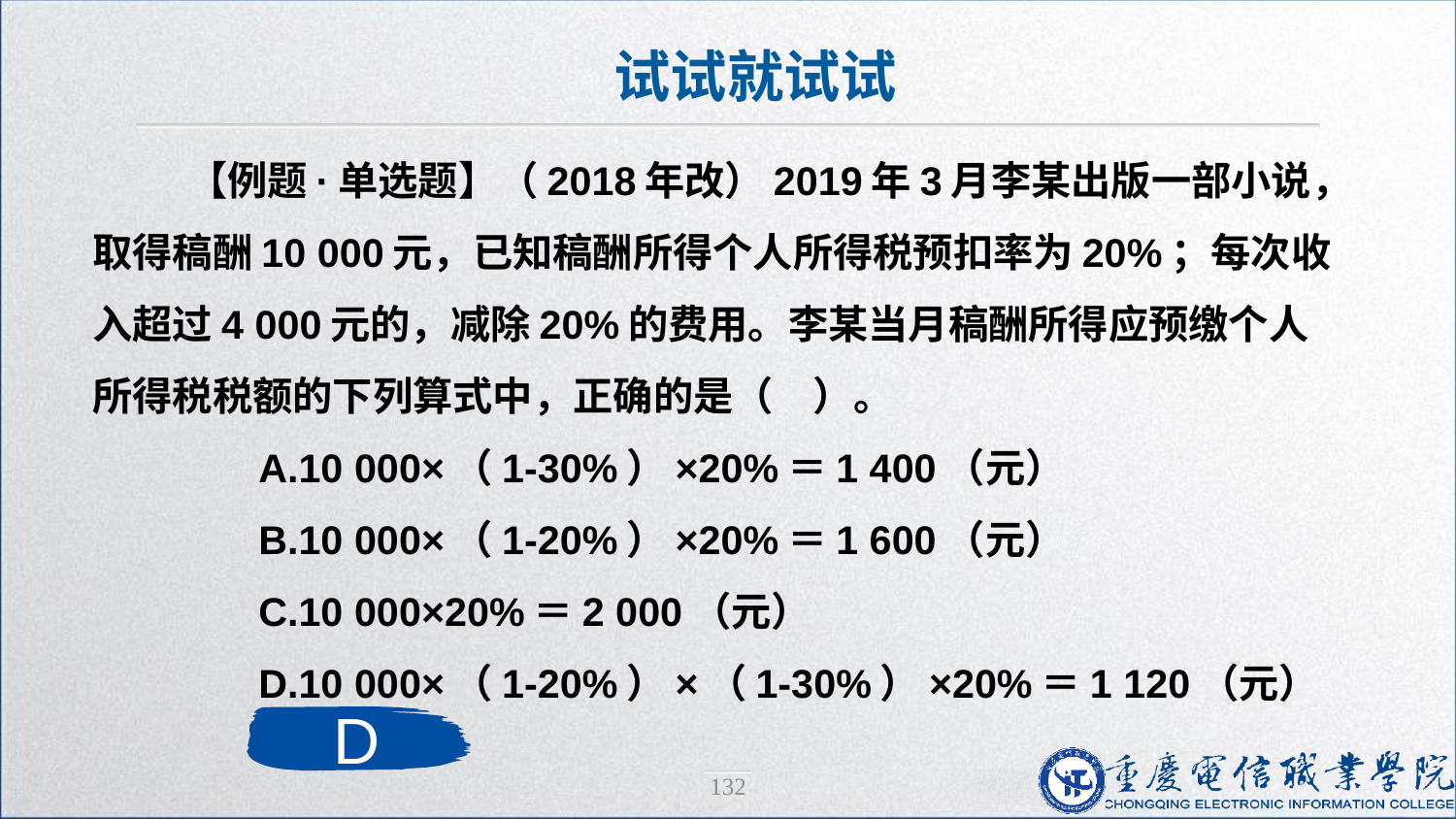

试试就试试
 【例题·单选题】（2018年改）2019年3月李某出版一部小说，取得稿酬10 000元，已知稿酬所得个人所得税预扣率为20%；每次收入超过4 000元的，减除20%的费用。李某当月稿酬所得应预缴个人所得税税额的下列算式中，正确的是（　）。
　　A.10 000×（1-30%）×20%＝1 400（元）
　　B.10 000×（1-20%）×20%＝1 600（元）
　　C.10 000×20%＝2 000（元）
　　D.10 000×（1-20%）×（1-30%）×20%＝1 120（元）

D
132